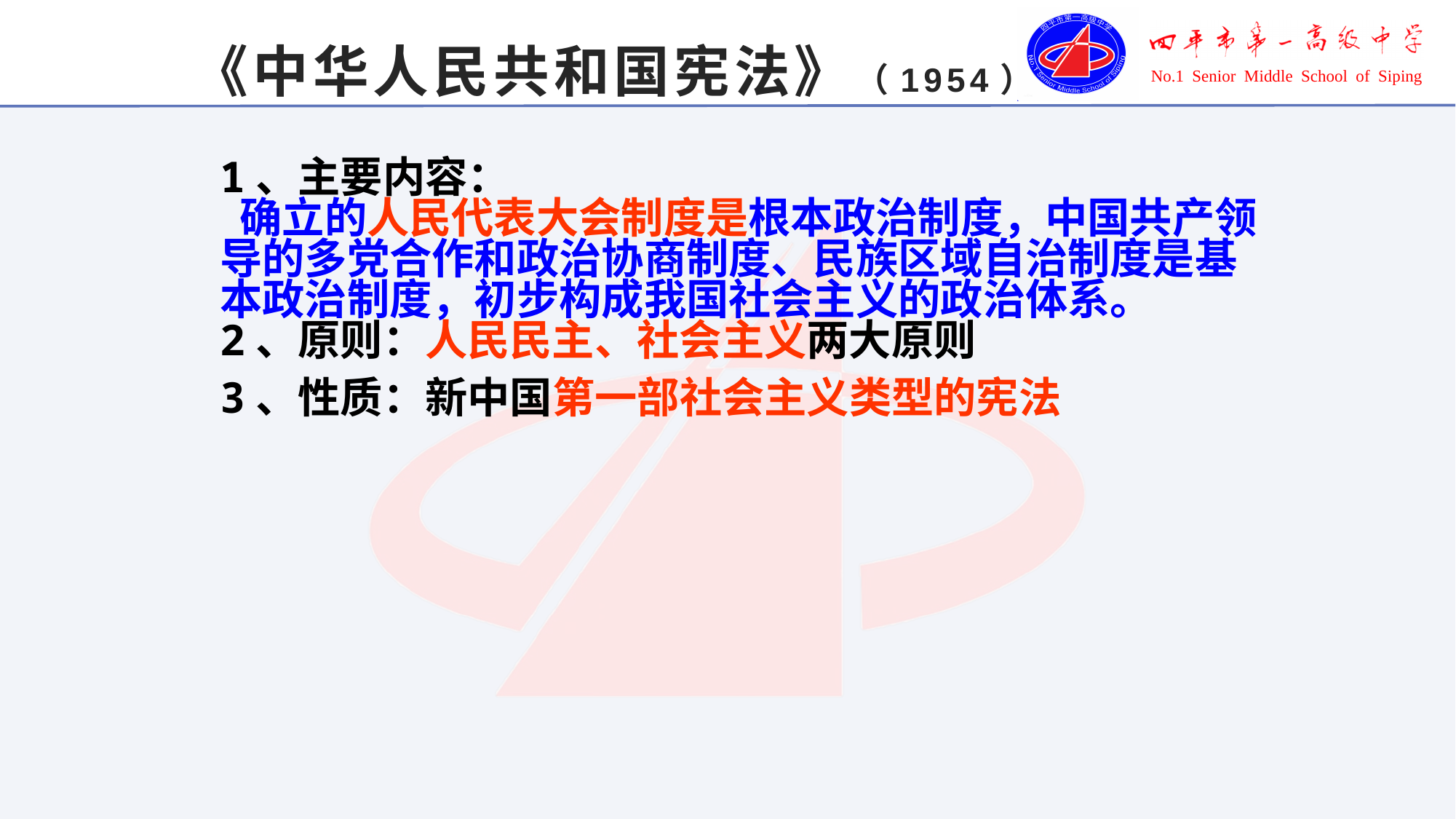

# 《中华人民共和国宪法》（1954）
1、主要内容：
 确立的人民代表大会制度是根本政治制度，中国共产领导的多党合作和政治协商制度、民族区域自治制度是基本政治制度，初步构成我国社会主义的政治体系。
2、原则：人民民主、社会主义两大原则
3、性质：新中国第一部社会主义类型的宪法